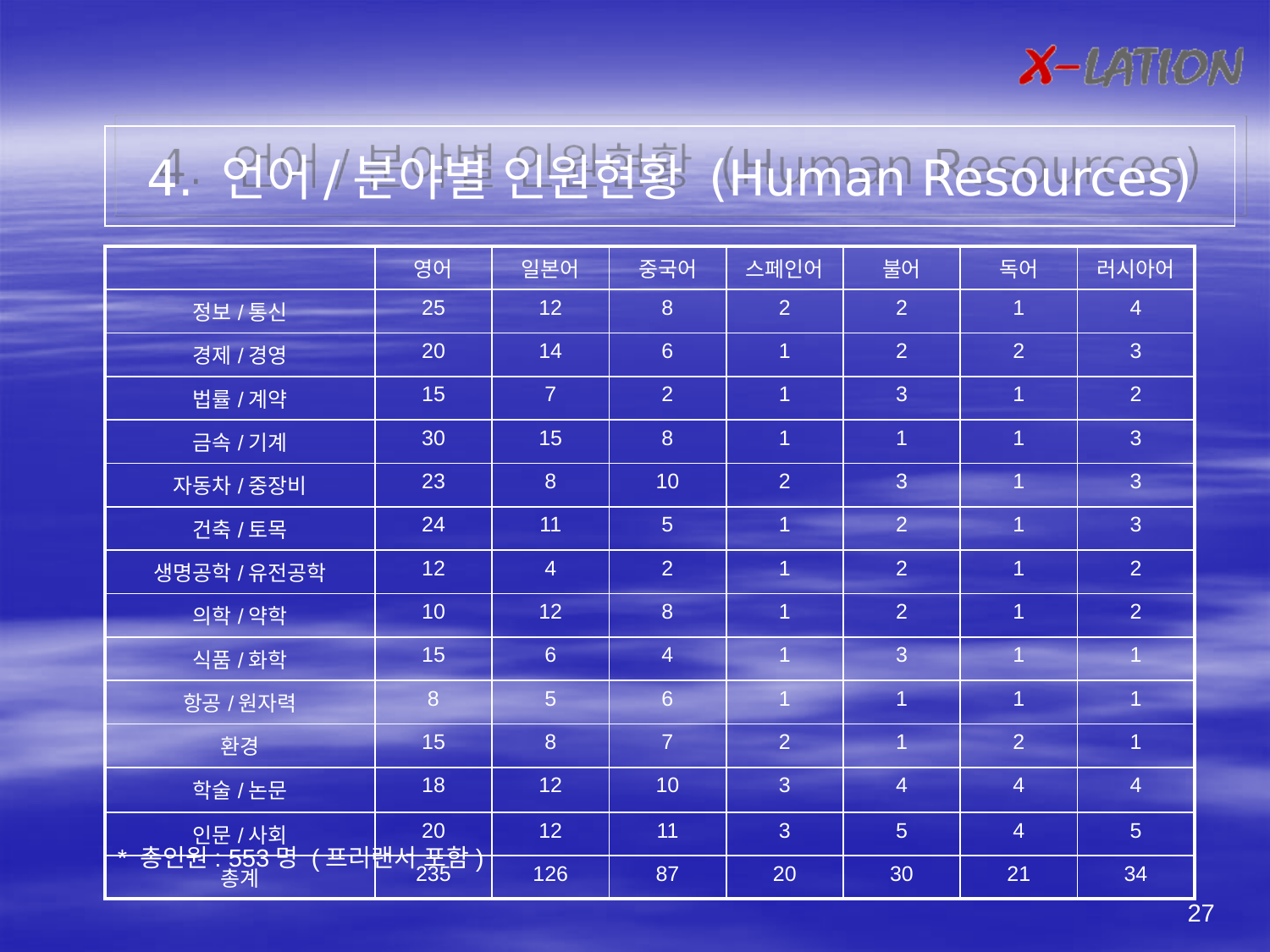

4. 언어/분야별 인원현황 (Human Resources)
|  | 영어 | 일본어 | 중국어 | 스페인어 | 불어 | 독어 | 러시아어 |
| --- | --- | --- | --- | --- | --- | --- | --- |
| 정보/통신 | 25 | 12 | 8 | 2 | 2 | 1 | 4 |
| 경제/경영 | 20 | 14 | 6 | 1 | 2 | 2 | 3 |
| 법률/계약 | 15 | 7 | 2 | 1 | 3 | 1 | 2 |
| 금속/기계 | 30 | 15 | 8 | 1 | 1 | 1 | 3 |
| 자동차/중장비 | 23 | 8 | 10 | 2 | 3 | 1 | 3 |
| 건축/토목 | 24 | 11 | 5 | 1 | 2 | 1 | 3 |
| 생명공학/유전공학 | 12 | 4 | 2 | 1 | 2 | 1 | 2 |
| 의학/약학 | 10 | 12 | 8 | 1 | 2 | 1 | 2 |
| 식품/화학 | 15 | 6 | 4 | 1 | 3 | 1 | 1 |
| 항공/원자력 | 8 | 5 | 6 | 1 | 1 | 1 | 1 |
| 환경 | 15 | 8 | 7 | 2 | 1 | 2 | 1 |
| 학술/논문 | 18 | 12 | 10 | 3 | 4 | 4 | 4 |
| 인문/사회 | 20 | 12 | 11 | 3 | 5 | 4 | 5 |
| 총계 | 235 | 126 | 87 | 20 | 30 | 21 | 34 |
* 총인원: 553명 (프리랜서 포함)
27